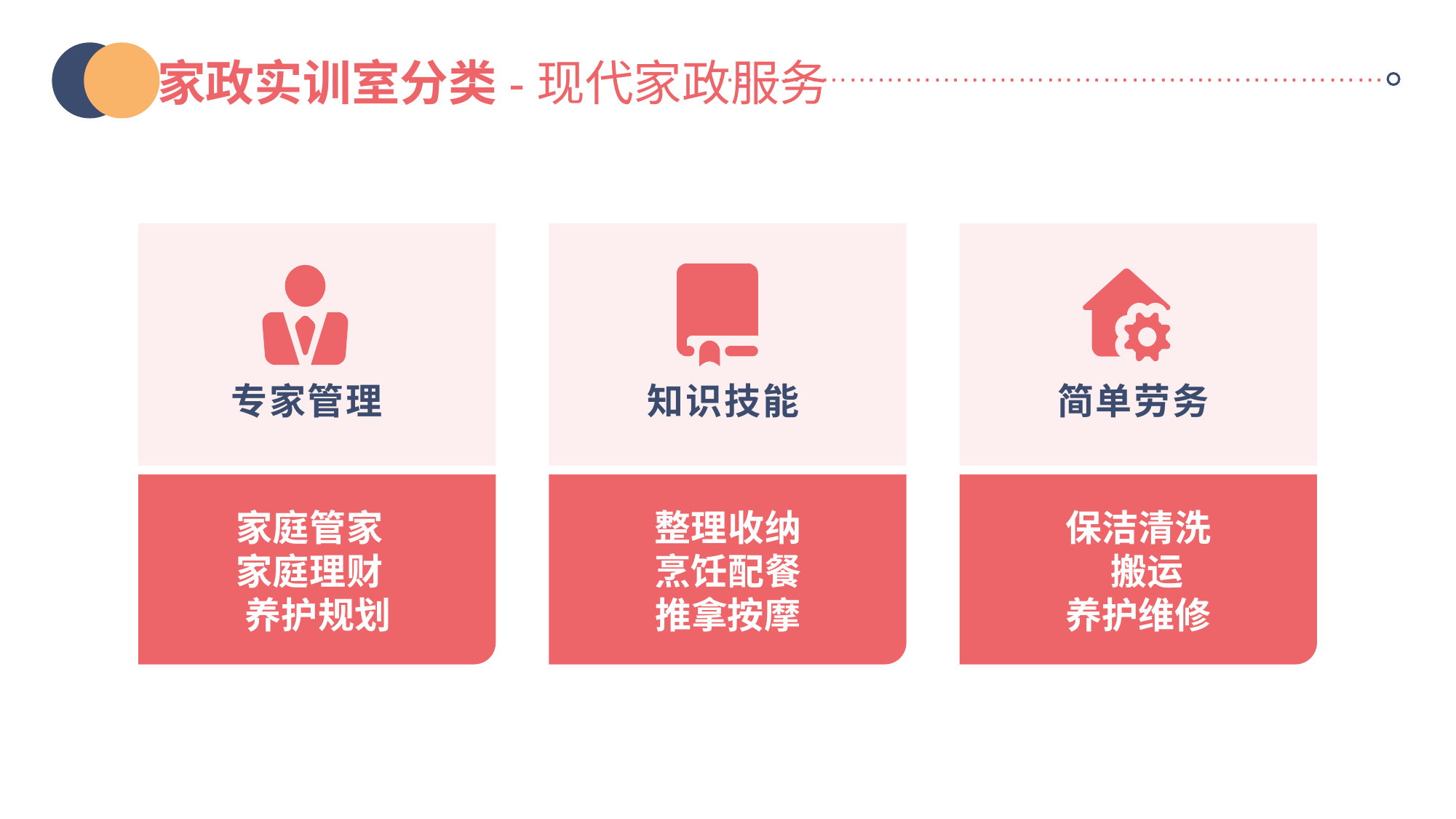

家政实训室分类-现代家政服务
………………………………………………………………

专家管理
知识技能
简单劳务

家庭管家
家庭理财
养护规划

整理收纳
烹饪配餐
推拿按摩

保洁清洗
 搬运
养护维修